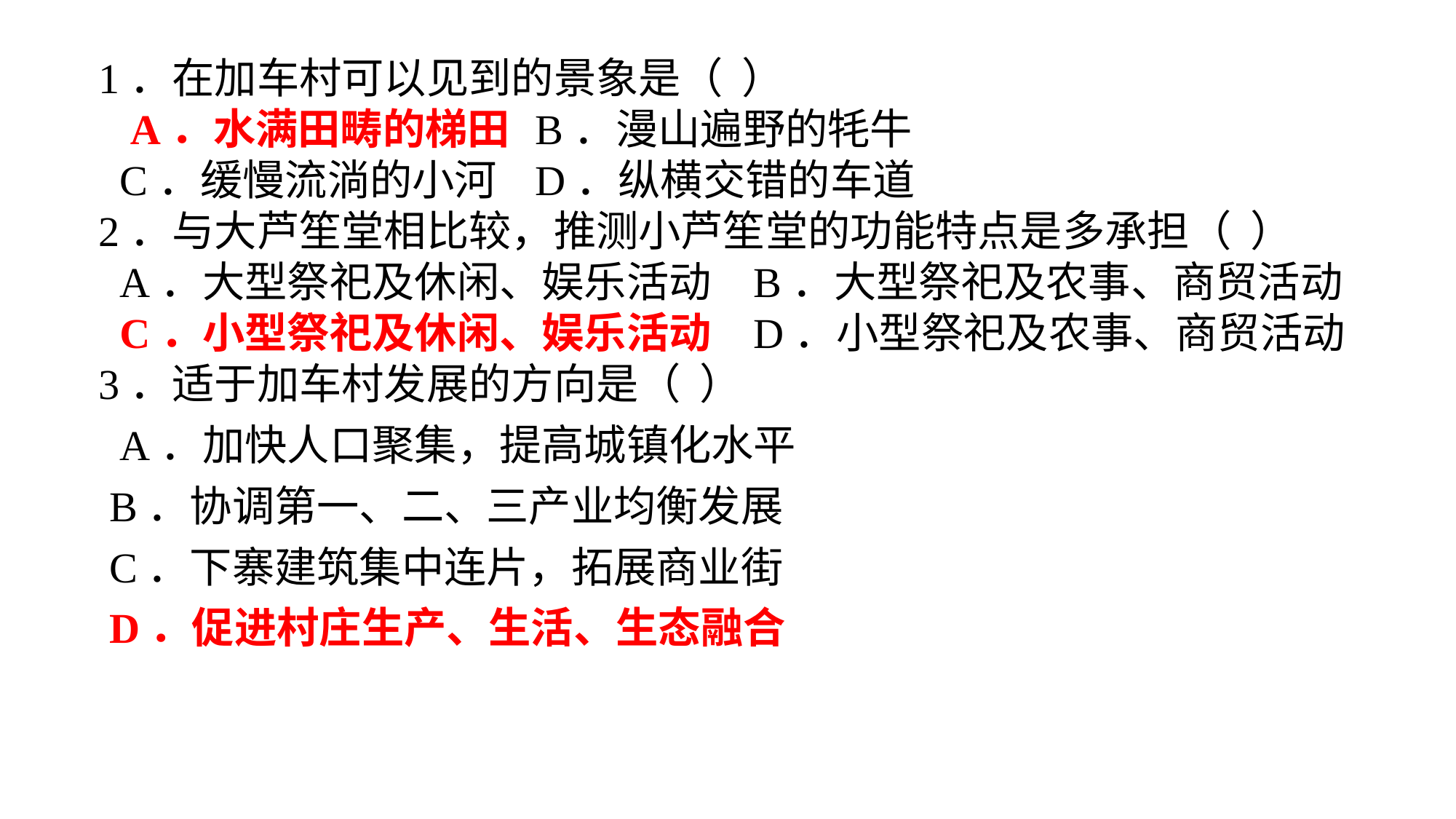

1．在加车村可以见到的景象是（  ）   A．水满田畴的梯田	B．漫山遍野的牦牛  C．缓慢流淌的小河	D．纵横交错的车道2．与大芦笙堂相比较，推测小芦笙堂的功能特点是多承担（  ）  A．大型祭祀及休闲、娱乐活动	B．大型祭祀及农事、商贸活动  C．小型祭祀及休闲、娱乐活动	D．小型祭祀及农事、商贸活动3．适于加车村发展的方向是（  ）  A．加快人口聚集，提高城镇化水平
 B．协调第一、二、三产业均衡发展 C．下寨建筑集中连片，拓展商业街
 D．促进村庄生产、生活、生态融合